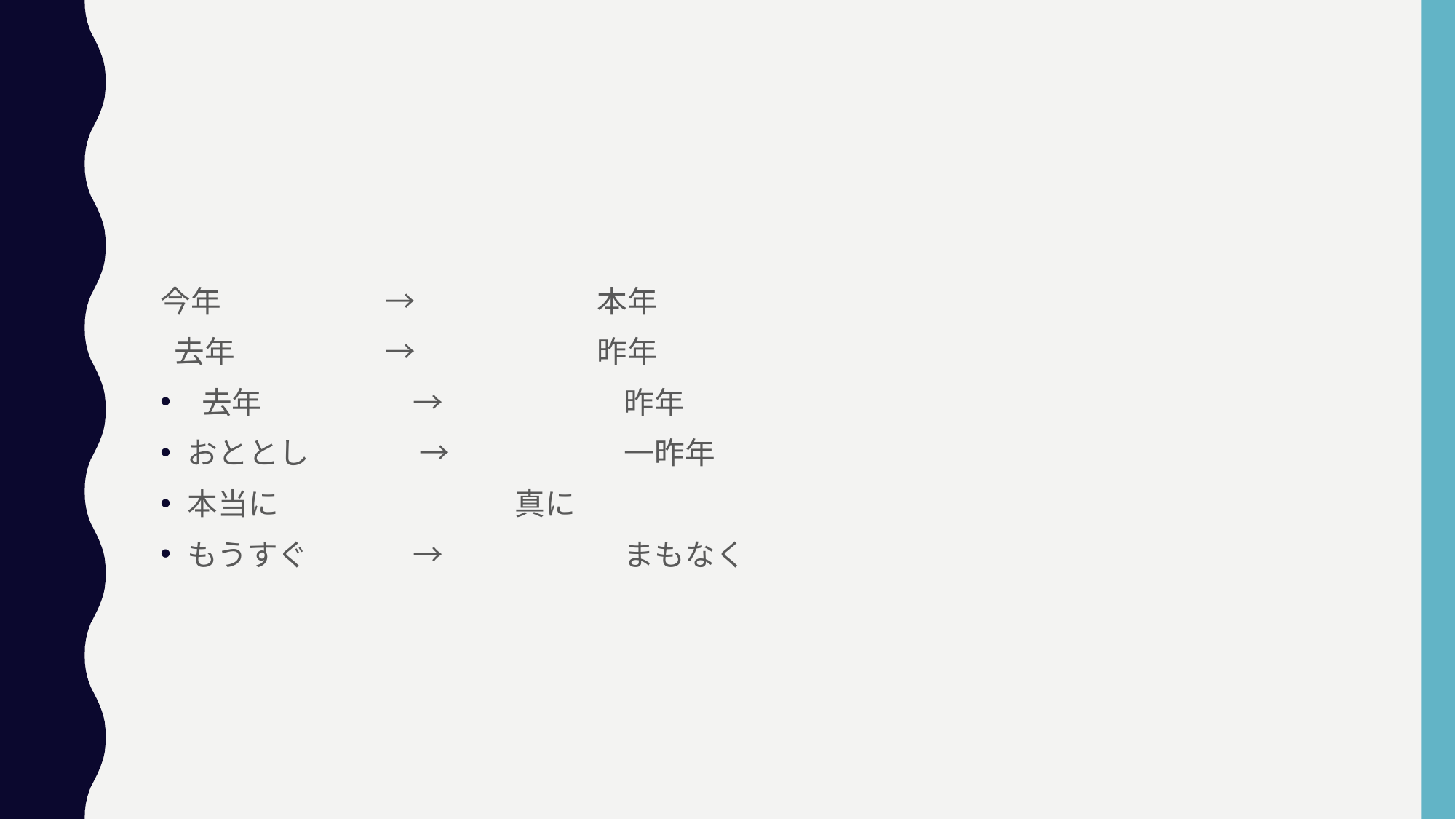

#
今年		 →		本年
 去年		 →		昨年
 去年		 →		昨年
おととし	  →		一昨年
本当に			真に
もうすぐ	 →		まもなく